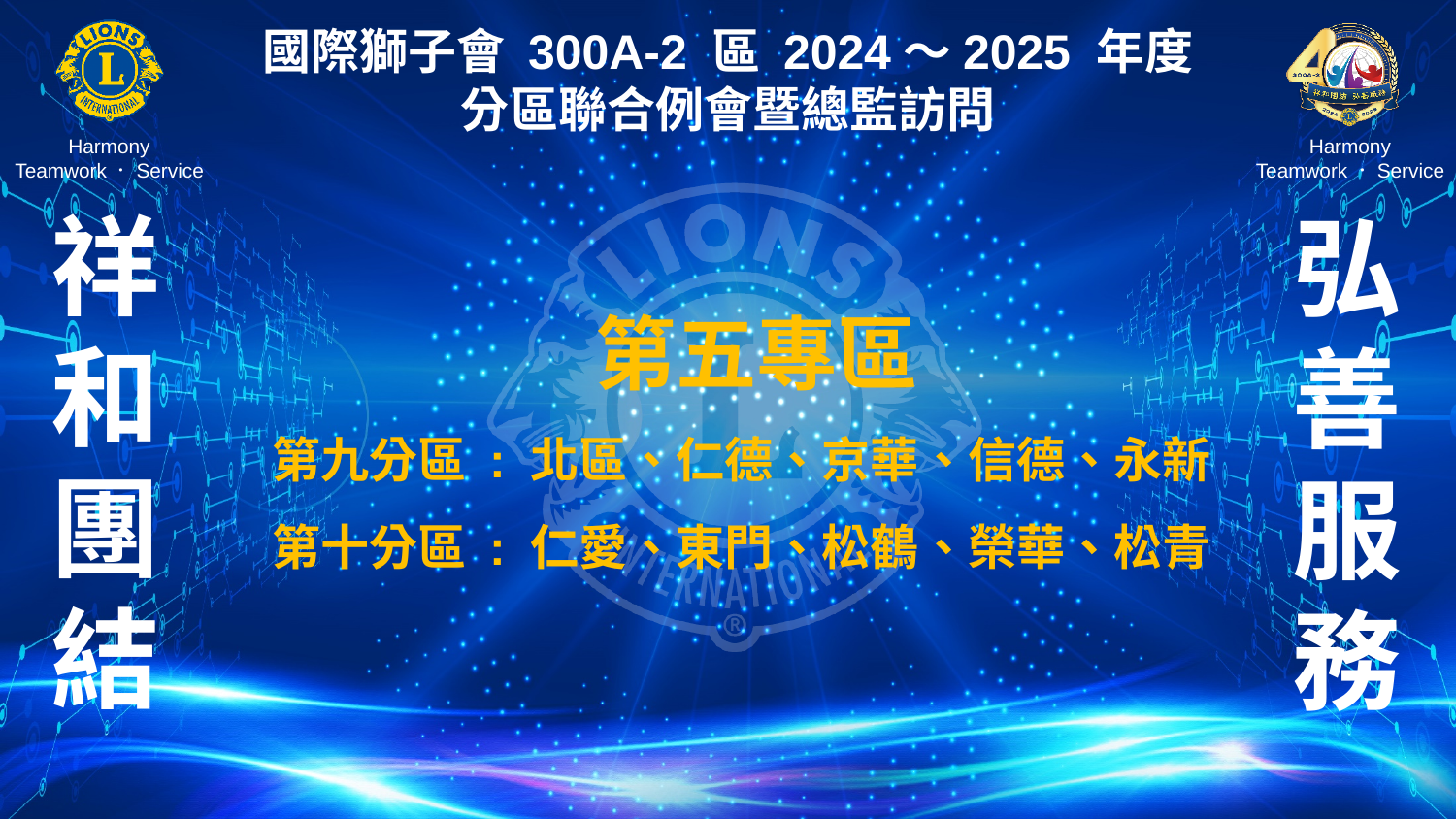

第五專區
第九分區 : 北區、仁德、京華、信德、永新
第十分區 : 仁愛、東門、松鶴、榮華、松青